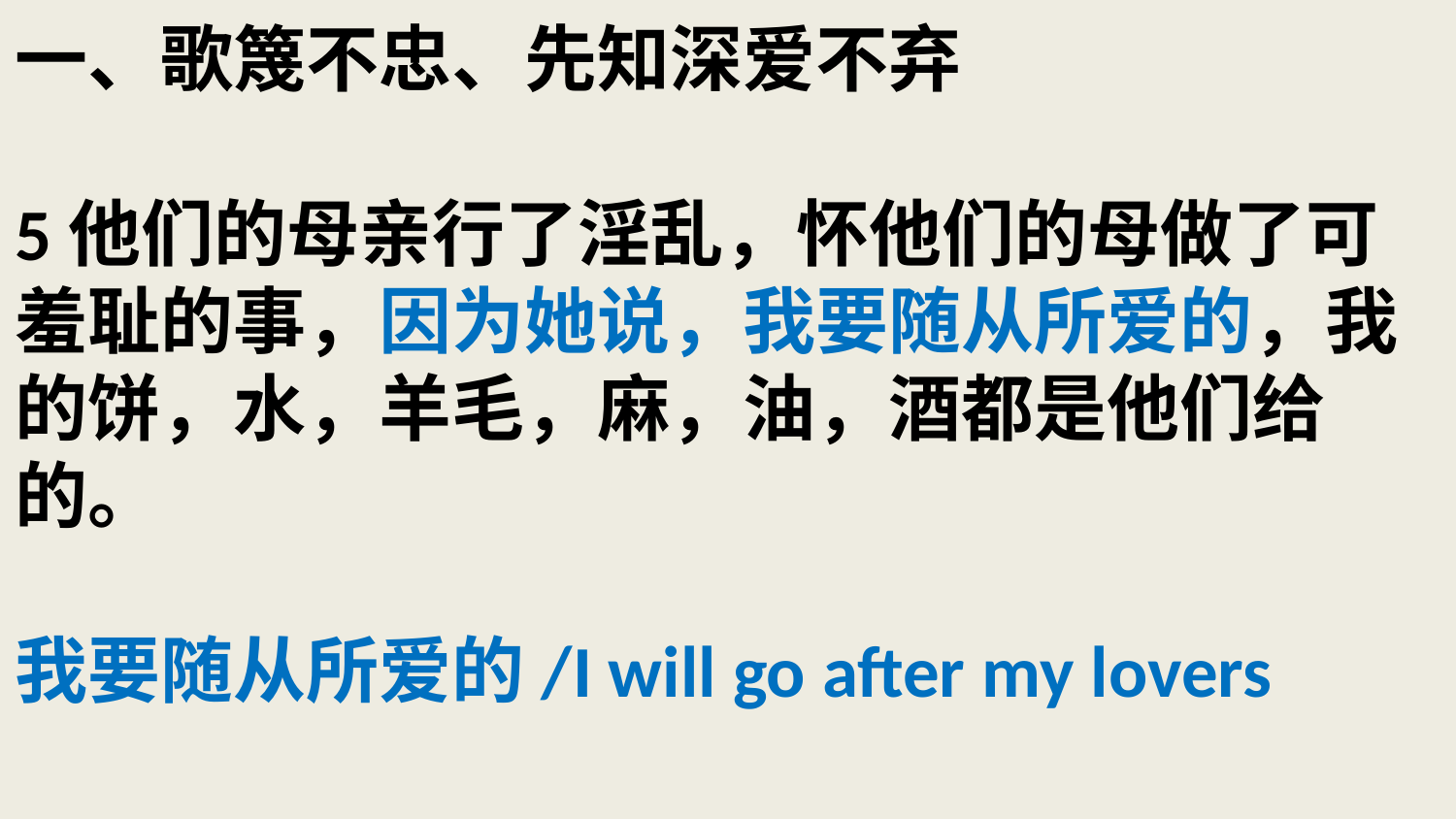

# 一、歌篾不忠、先知深爱不弃 5他们的母亲行了淫乱，怀他们的母做了可羞耻的事，因为她说，我要随从所爱的，我的饼，水，羊毛，麻，油，酒都是他们给的。 我要随从所爱的/I will go after my lovers